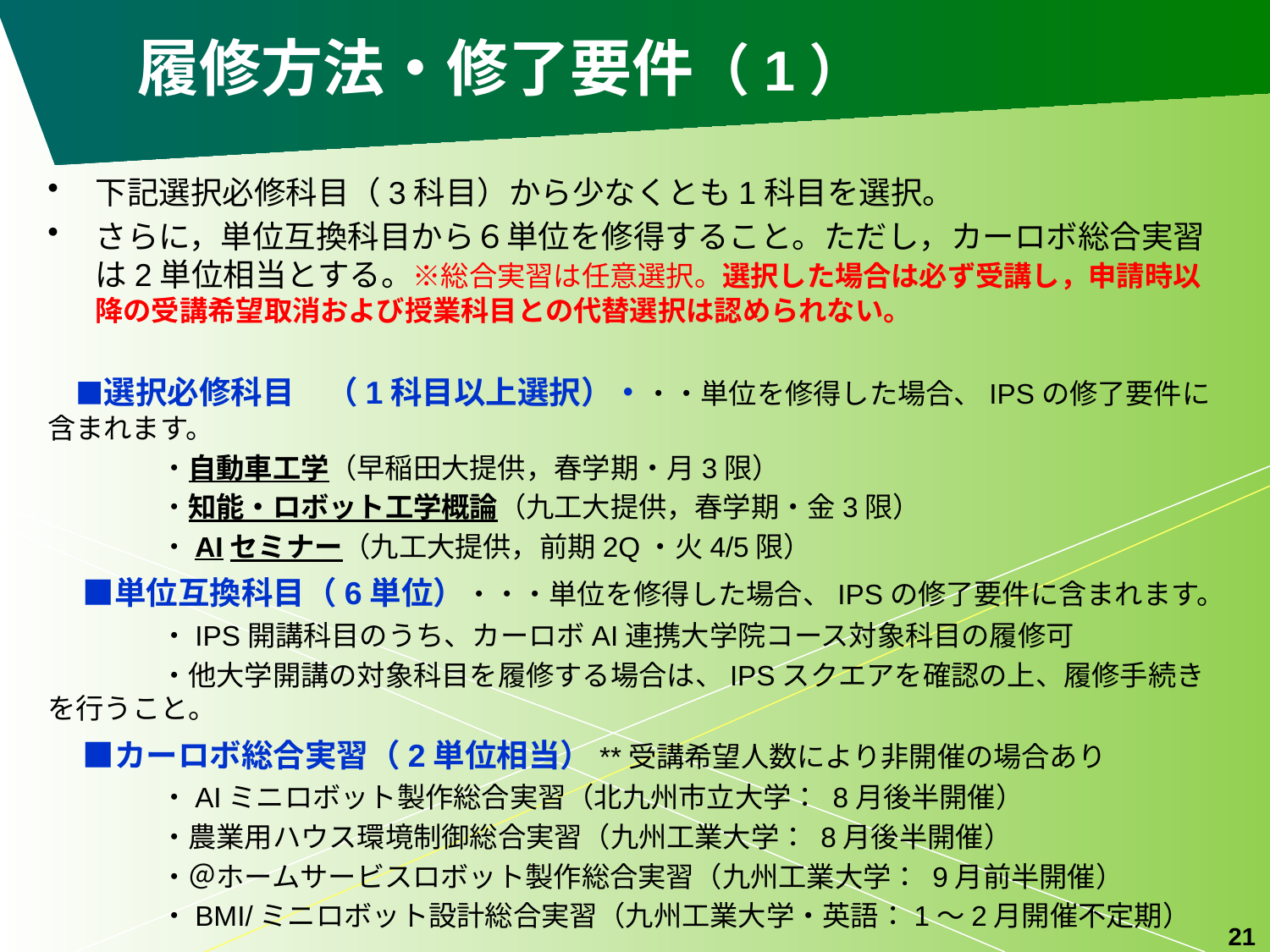

# 履修方法・修了要件（1）
下記選択必修科目（3科目）から少なくとも1科目を選択。
さらに，単位互換科目から６単位を修得すること。ただし，カーロボ総合実習は2単位相当とする。※総合実習は任意選択。選択した場合は必ず受講し，申請時以降の受講希望取消および授業科目との代替選択は認められない。

　■選択必修科目　（1科目以上選択）・・・単位を修得した場合、IPSの修了要件に含まれます。
　　　　・自動車工学（早稲田大提供，春学期・月3限）
　　　　・知能・ロボット工学概論（九工大提供，春学期・金3限）
　　　　・AIセミナー（九工大提供，前期2Q・火4/5限）
　■単位互換科目（6単位）・・・単位を修得した場合、IPSの修了要件に含まれます。
　　　　・IPS開講科目のうち、カーロボAI連携大学院コース対象科目の履修可
　　　　・他大学開講の対象科目を履修する場合は、IPSスクエアを確認の上、履修手続きを行うこと。
　■カーロボ総合実習（2単位相当）**受講希望人数により非開催の場合あり
　　　　・AIミニロボット製作総合実習（北九州市立大学： 8月後半開催）
　　　　・農業用ハウス環境制御総合実習（九州工業大学： 8月後半開催）
　　　　・＠ホームサービスロボット製作総合実習（九州工業大学： 9月前半開催）
　　　　・BMI/ミニロボット設計総合実習（九州工業大学・英語：1～2月開催不定期）
21